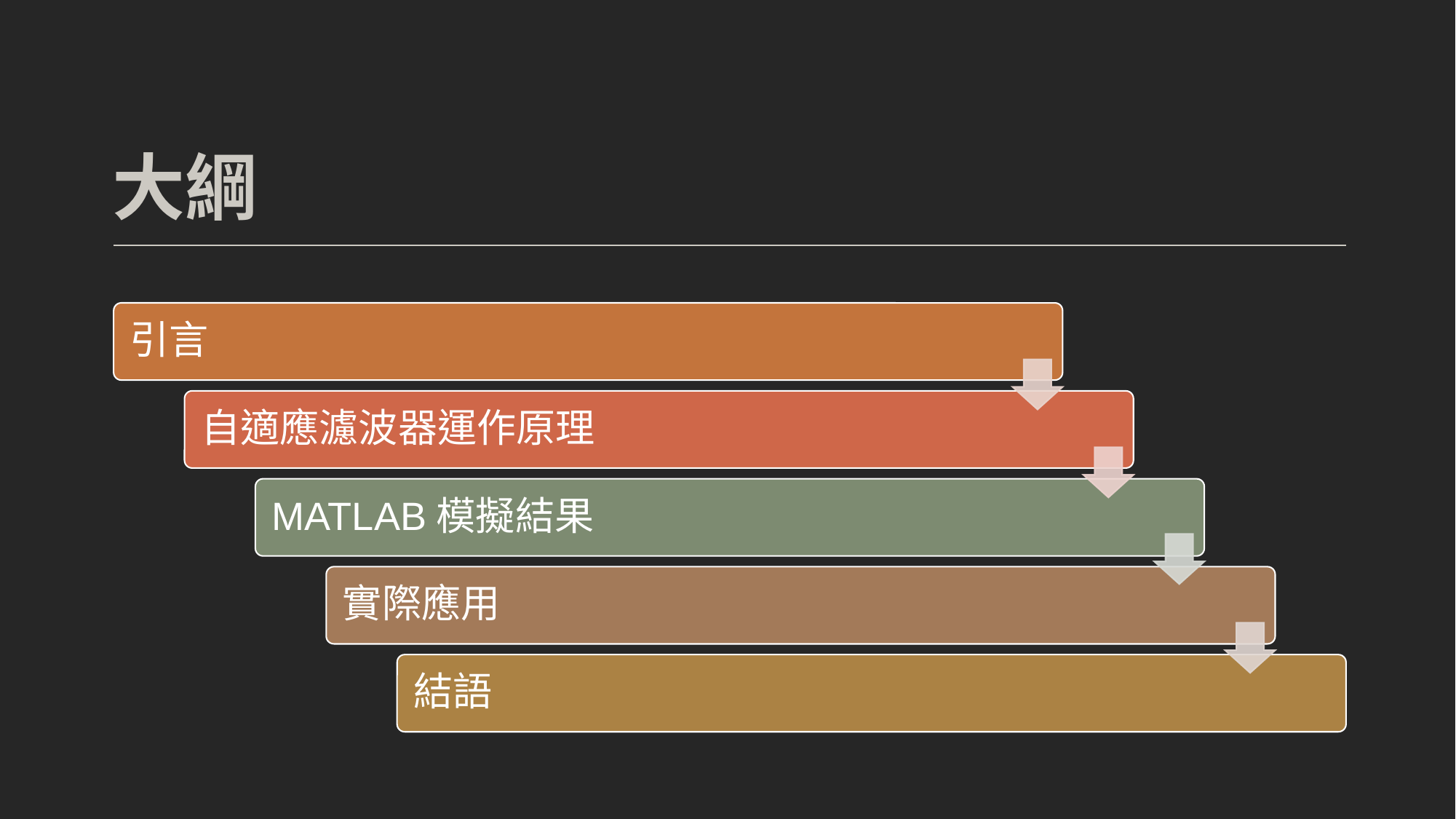

# 大綱
引言
自適應濾波器運作原理
MATLAB模擬結果
實際應用
結語